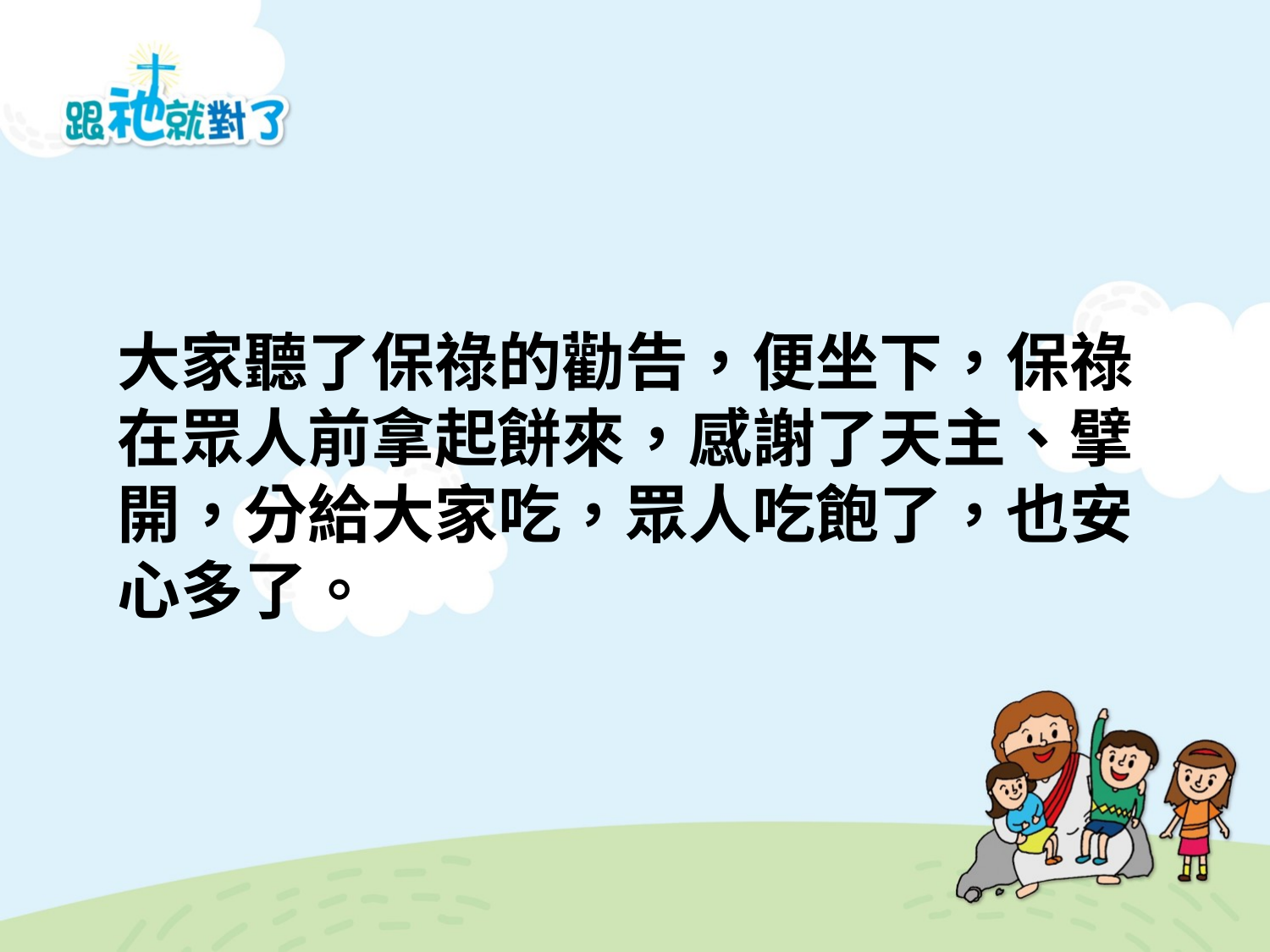

大家聽了保祿的勸告，便坐下，保祿在眾人前拿起餅來，感謝了天主、擘開，分給大家吃，眾人吃飽了，也安心多了。